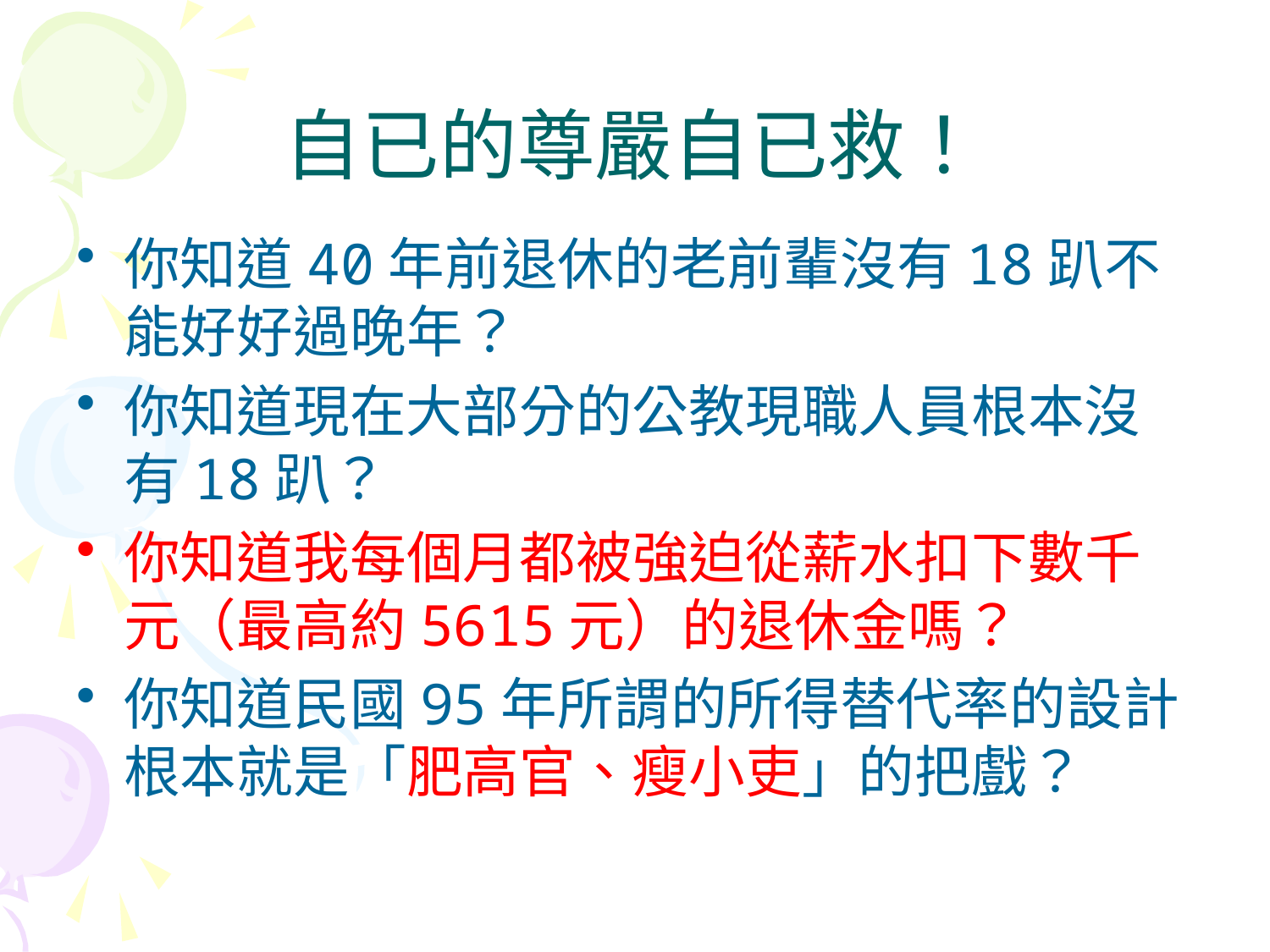

# 自已的尊嚴自已救！
你知道40年前退休的老前輩沒有18趴不能好好過晚年？
你知道現在大部分的公教現職人員根本沒有18趴？
你知道我每個月都被強迫從薪水扣下數千元（最高約5615元）的退休金嗎？
你知道民國95年所謂的所得替代率的設計根本就是「肥高官、瘦小吏」的把戲？